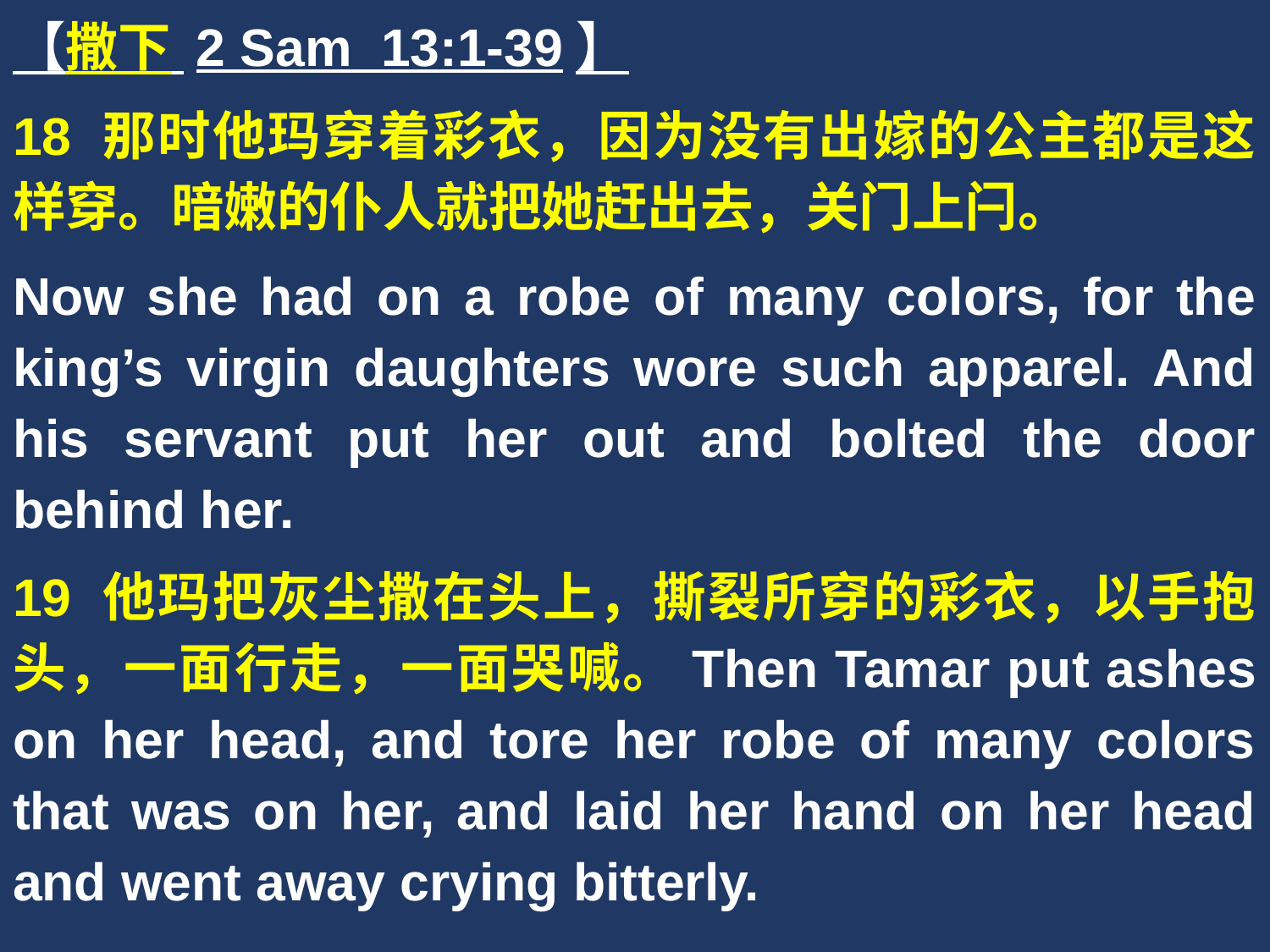

【撒下 2 Sam  13:1-39】
18 那时他玛穿着彩衣，因为没有出嫁的公主都是这样穿。暗嫩的仆人就把她赶出去，关门上闩。
Now she had on a robe of many colors, for the king’s virgin daughters wore such apparel. And his servant put her out and bolted the door behind her.
19 他玛把灰尘撒在头上，撕裂所穿的彩衣，以手抱头，一面行走，一面哭喊。Then Tamar put ashes on her head, and tore her robe of many colors that was on her, and laid her hand on her head and went away crying bitterly.